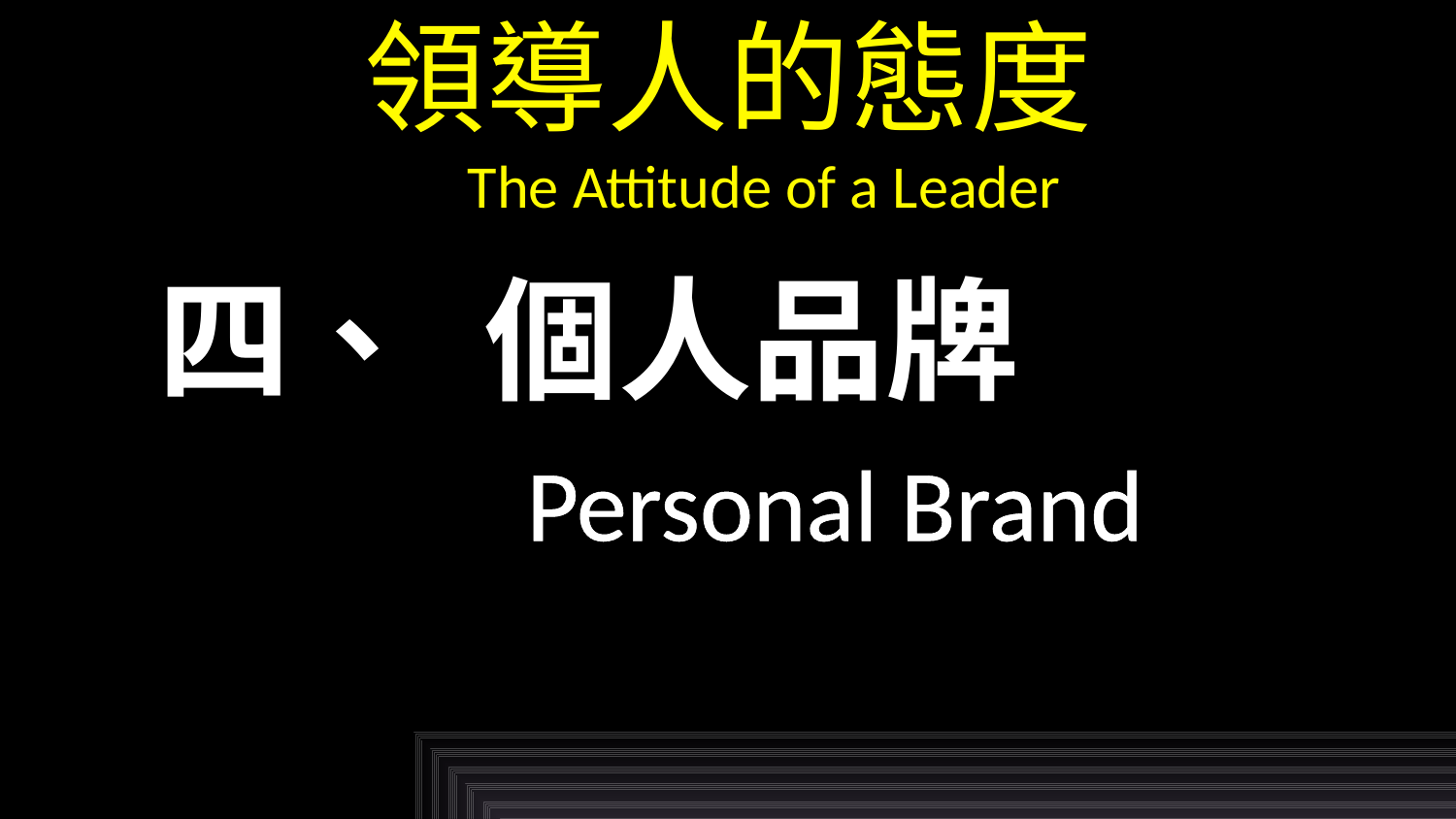

# 領導人的態度 The Attitude of a Leader
四、  個人品牌
         Personal Brand